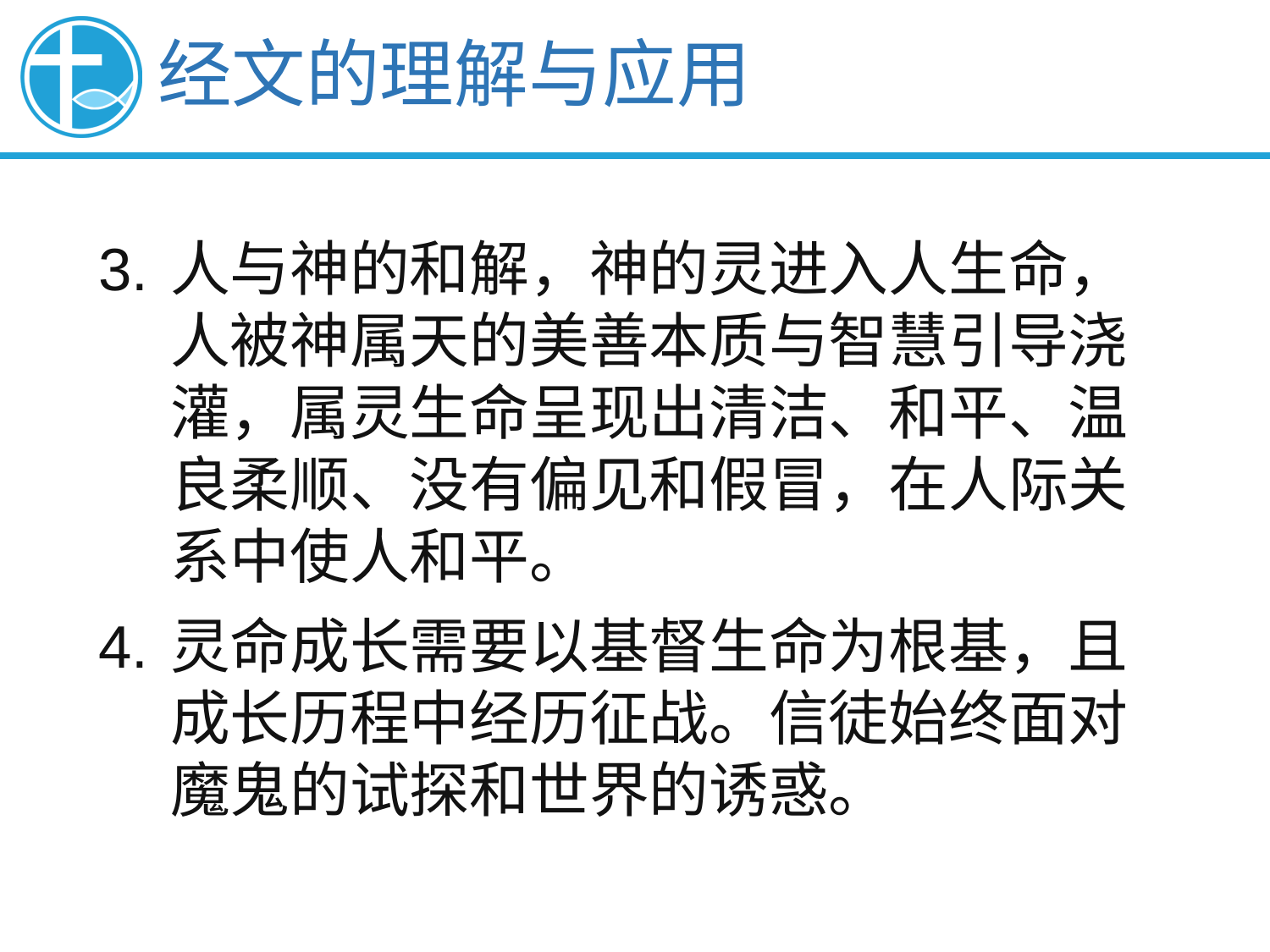

经文的理解与应用
人与神的和解，神的灵进入人生命，人被神属天的美善本质与智慧引导浇灌，属灵生命呈现出清洁、和平、温良柔顺、没有偏见和假冒，在人际关系中使人和平。
灵命成长需要以基督生命为根基，且成长历程中经历征战。信徒始终面对魔鬼的试探和世界的诱惑。